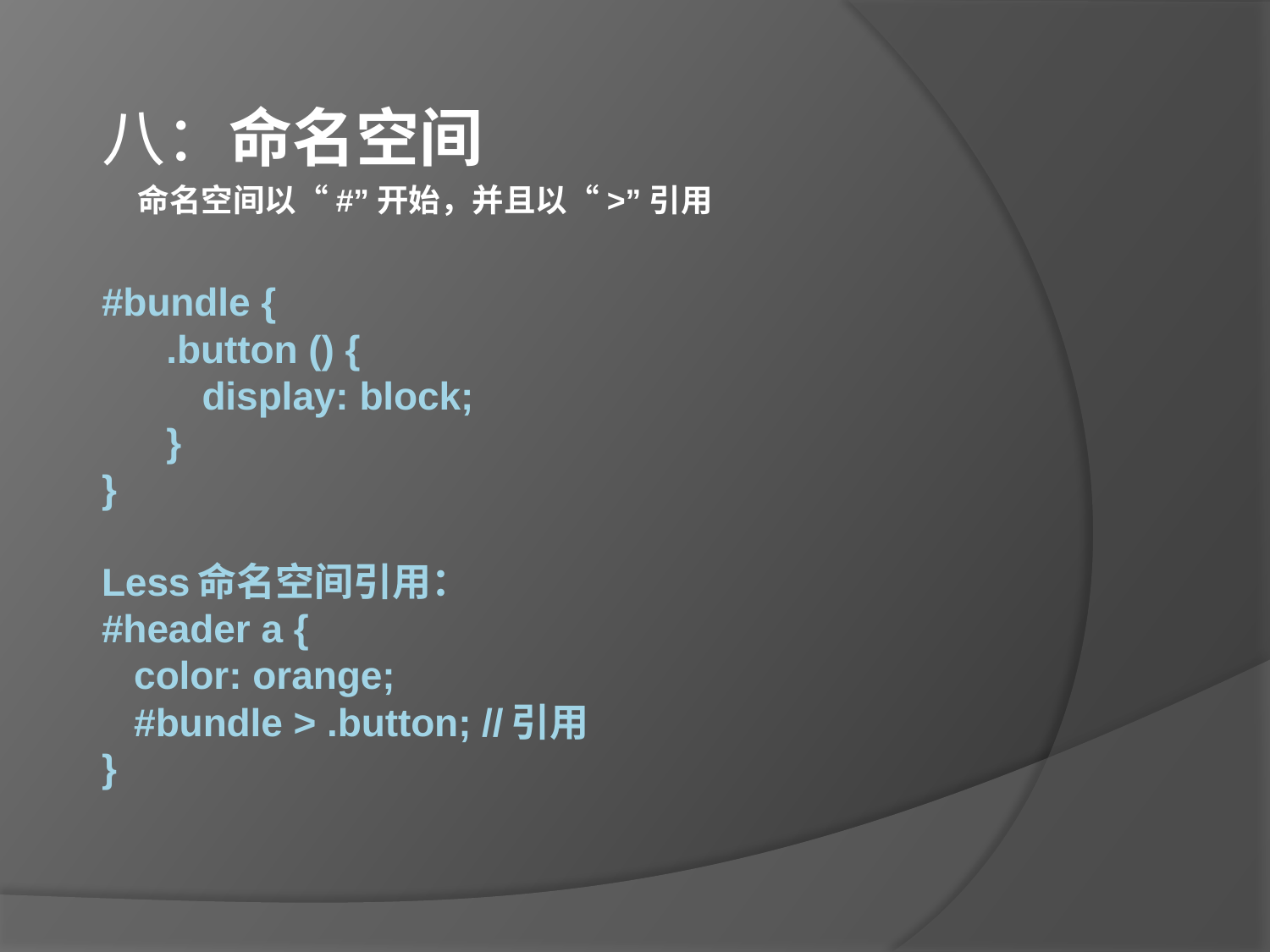

八：命名空间
    命名空间以“#”开始，并且以“>”引用
# #bundle { .button () { display: block; } } Less命名空间引用： #header a { color: orange; #bundle > .button; //引用 }